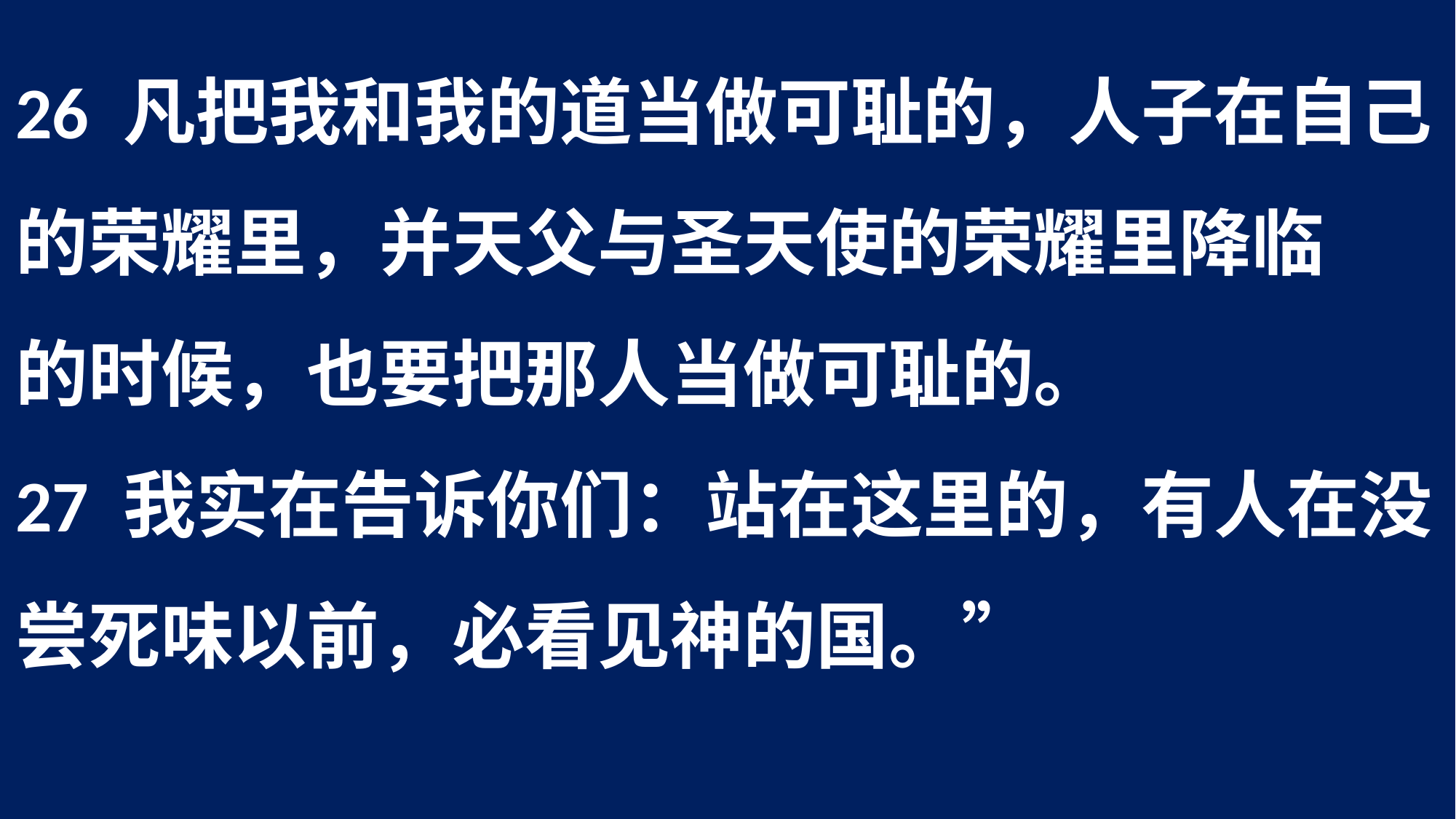

26 凡把我和我的道当做可耻的，人子在自己	的荣耀里，并天父与圣天使的荣耀里降临	的时候，也要把那人当做可耻的。
27 我实在告诉你们：站在这里的，有人在没	尝死味以前，必看见神的国。”